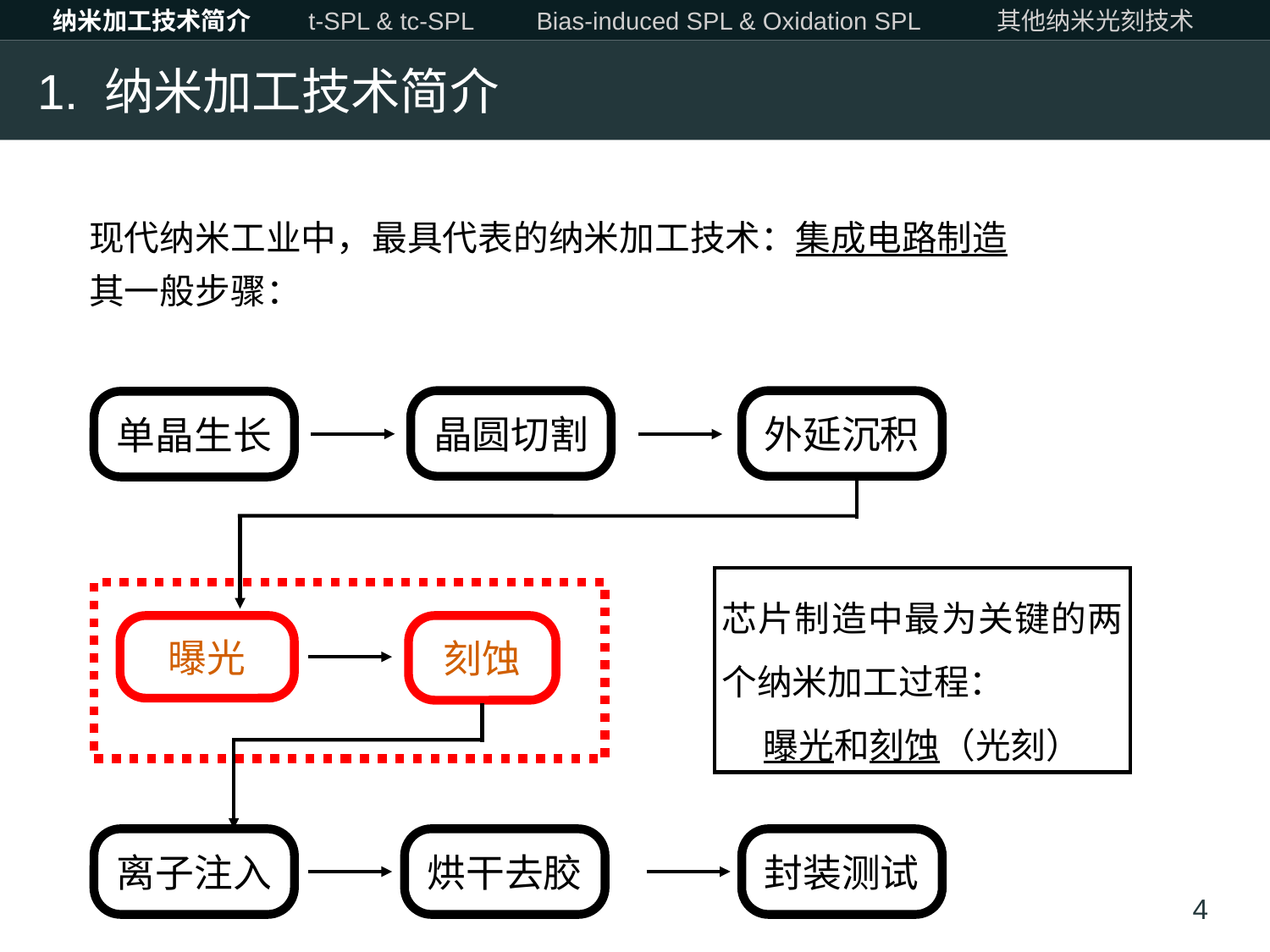

纳米加工技术简介         t-SPL & tc-SPL         Bias-induced SPL & Oxidation SPL          其他纳米光刻技术
# 1. 纳米加工技术简介
现代纳米工业中，最具代表的纳米加工技术：集成电路制造
其一般步骤：
晶圆切割
外延沉积
单晶生长

芯片制造中最为关键的两个纳米加工过程：
曝光和刻蚀（光刻）

曝光
刻蚀

离子注入
烘干去胶
封装测试

4